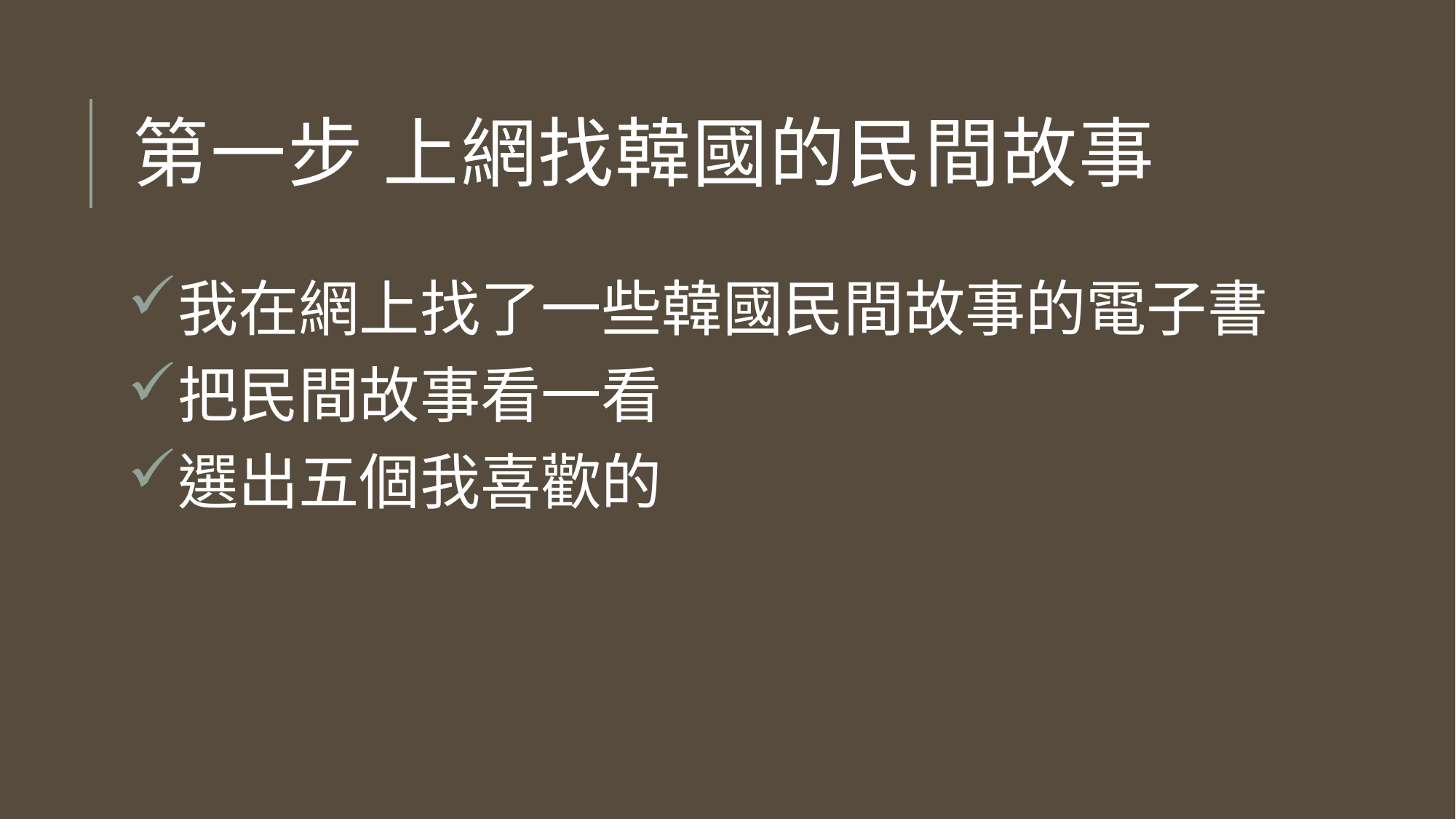

# 第一步 上網找韓國的民間故事
我在網上找了一些韓國民間故事的電子書
把民間故事看一看
選出五個我喜歡的